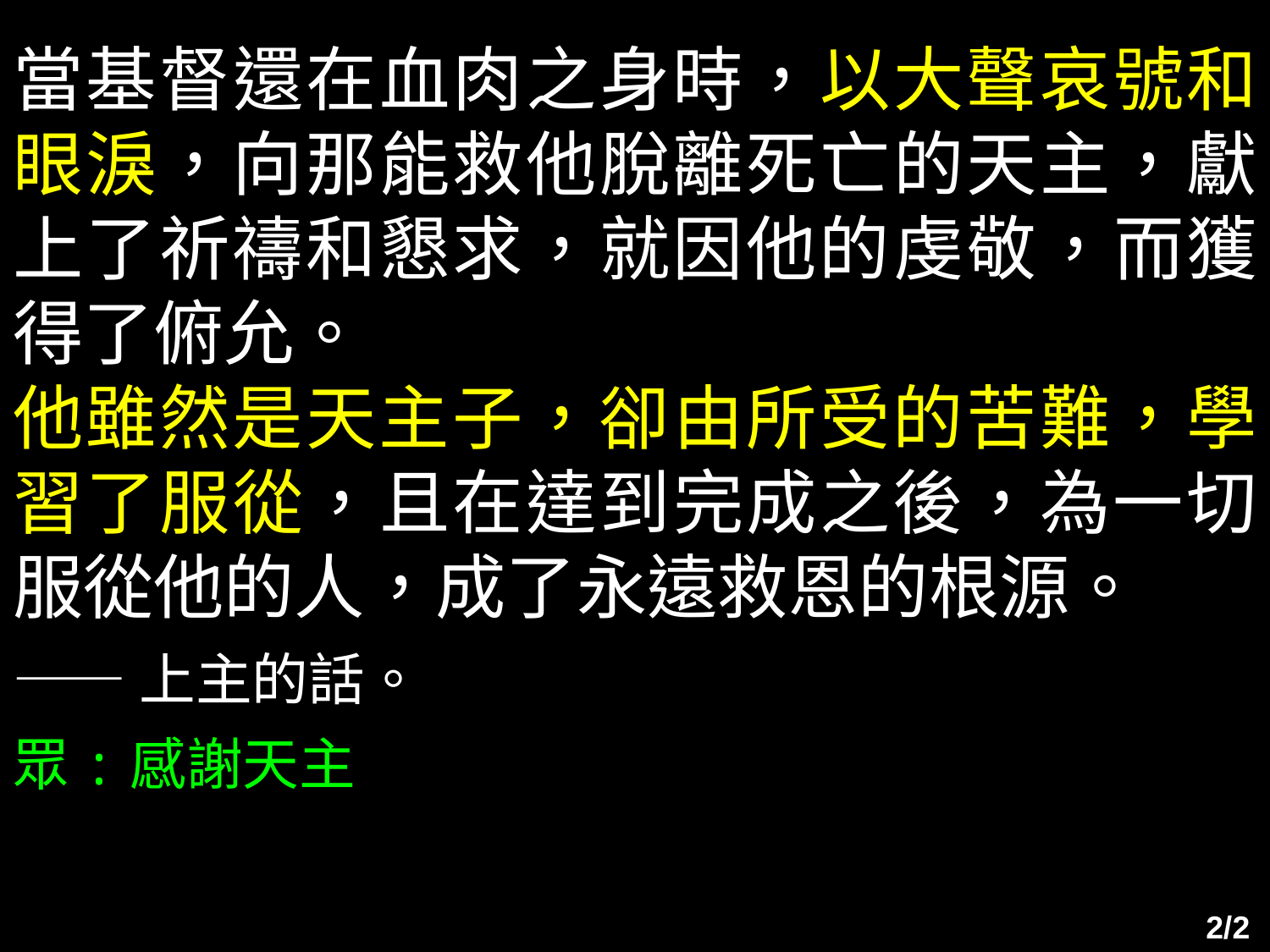

當基督還在血肉之身時，以大聲哀號和眼淚，向那能救他脫離死亡的天主，獻上了祈禱和懇求，就因他的虔敬，而獲得了俯允。
他雖然是天主子，卻由所受的苦難，學習了服從，且在達到完成之後，為一切服從他的人，成了永遠救恩的根源。
——上主的話。
眾:感謝天主

2/2